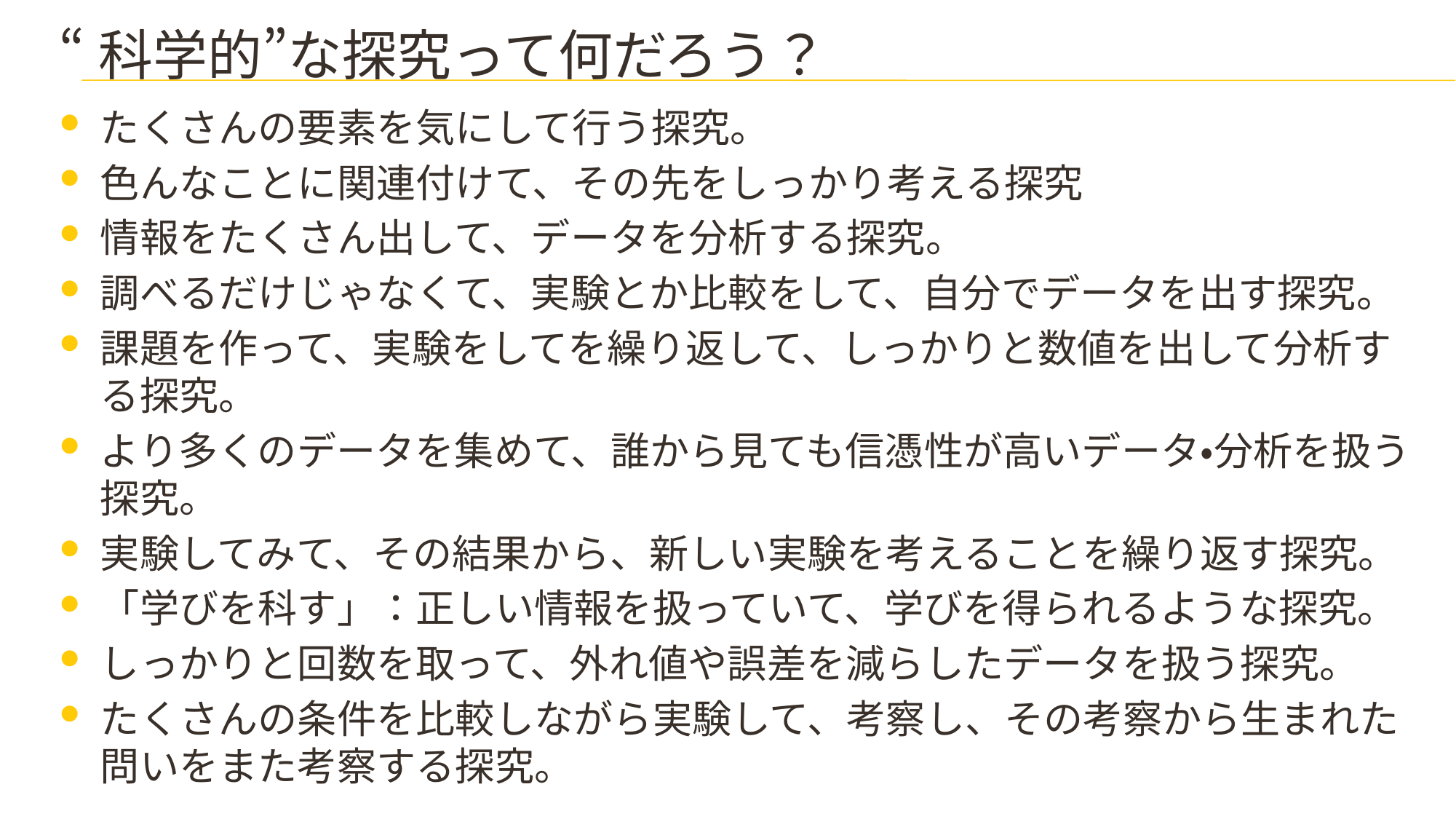

# “科学的”な探究って何だろう？
たくさんの要素を気にして行う探究。
色んなことに関連付けて、その先をしっかり考える探究
情報をたくさん出して、データを分析する探究。
調べるだけじゃなくて、実験とか比較をして、自分でデータを出す探究。
課題を作って、実験をしてを繰り返して、しっかりと数値を出して分析する探究。
より多くのデータを集めて、誰から見ても信憑性が高いデータ・分析を扱う探究。
実験してみて、その結果から、新しい実験を考えることを繰り返す探究。
「学びを科す」：正しい情報を扱っていて、学びを得られるような探究。
しっかりと回数を取って、外れ値や誤差を減らしたデータを扱う探究。
たくさんの条件を比較しながら実験して、考察し、その考察から生まれた問いをまた考察する探究。